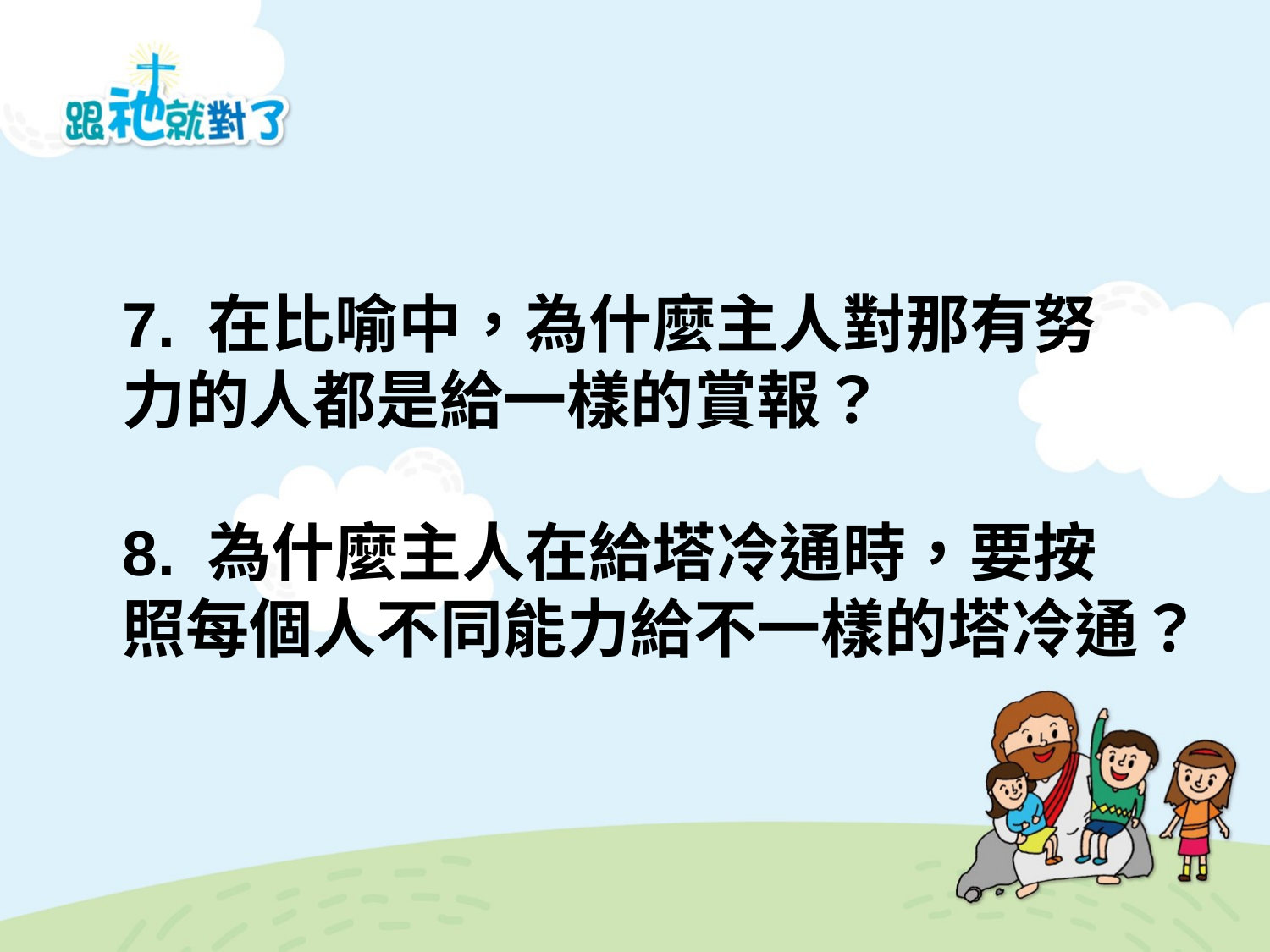

7. 在比喻中，為什麼主人對那有努力的人都是給一樣的賞報？

8. 為什麼主人在給塔冷通時，要按照每個人不同能力給不一樣的塔冷通？